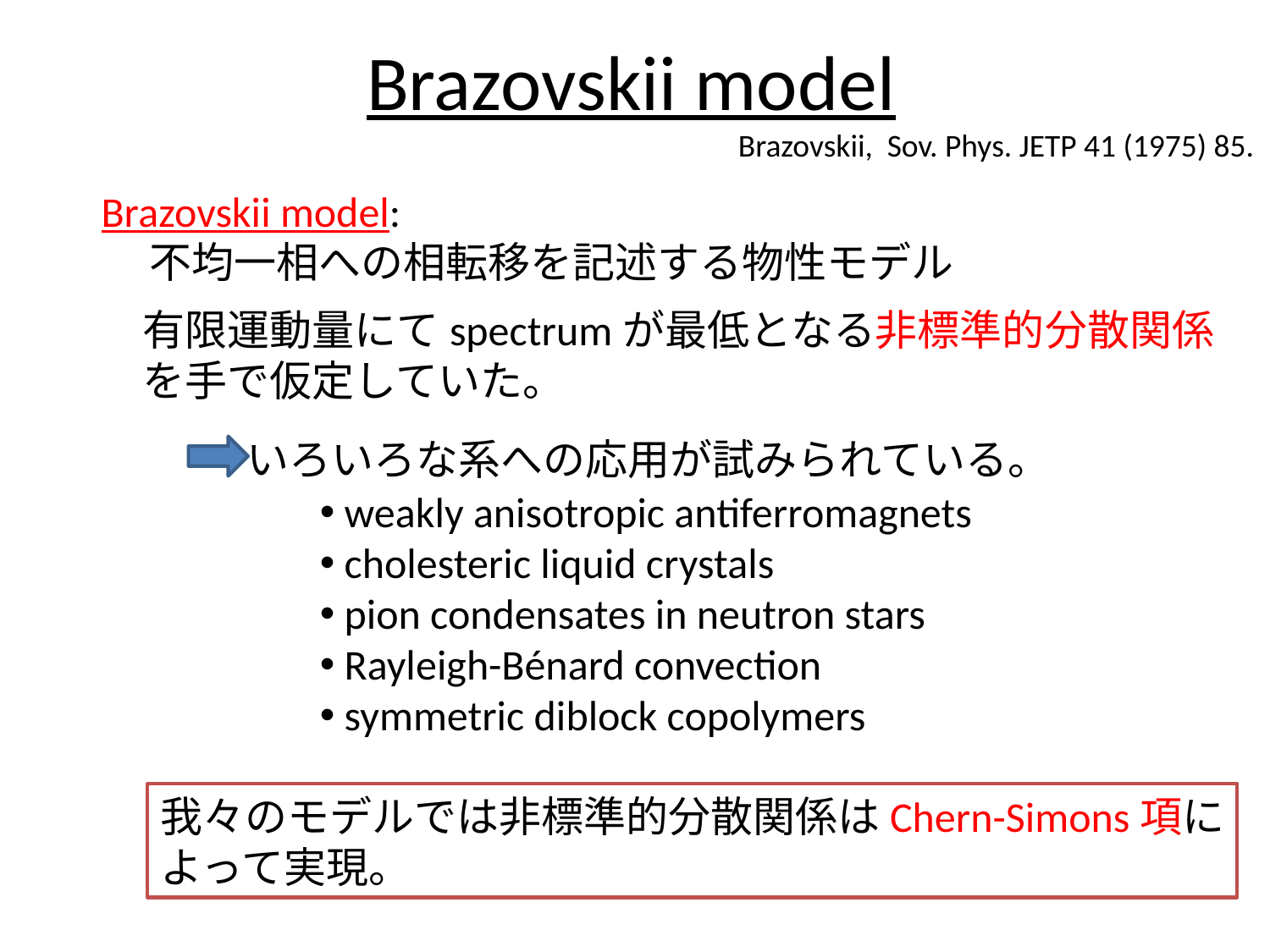

# Brazovskii model
Brazovskii,  Sov. Phys. JETP 41 (1975) 85.
Brazovskii model:
    不均一相への相転移を記述する物性モデル
有限運動量にてspectrumが最低となる非標準的分散関係
を手で仮定していた。
いろいろな系への応用が試みられている。

 weakly anisotropic antiferromagnets
 cholesteric liquid crystals
 pion condensates in neutron stars
 Rayleigh-Bénard convection
 symmetric diblock copolymers

我々のモデルでは非標準的分散関係はChern-Simons項に
よって実現。